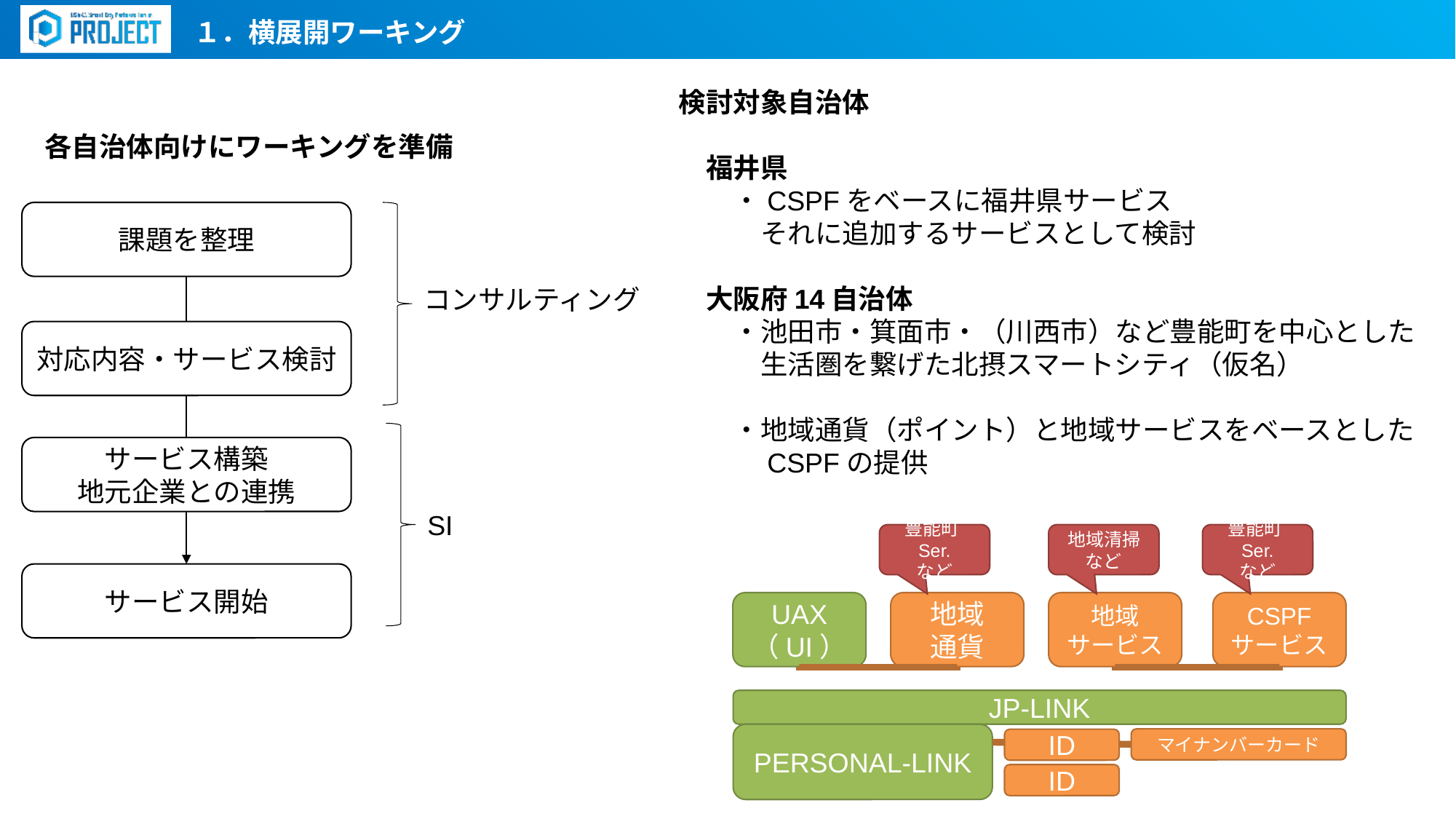

１．横展開ワーキング
検討対象自治体

　福井県
　　・CSPFをベースに福井県サービス
　　　それに追加するサービスとして検討

　大阪府14自治体
　　・池田市・箕面市・（川西市）など豊能町を中心とした
　　　生活圏を繋げた北摂スマートシティ（仮名）

　　・地域通貨（ポイント）と地域サービスをベースとした
　　　CSPFの提供
各自治体向けにワーキングを準備
課題を整理

コンサルティング
対応内容・サービス検討

サービス構築
地元企業との連携
SI
豊能町Ser.
など
地域清掃など
豊能町Ser.
など
サービス開始
UAX
（UI）
地域
通貨
地域
サービス
CSPF
サービス
JP-LINK
PERSONAL-LINK
マイナンバーカード
ID
ID